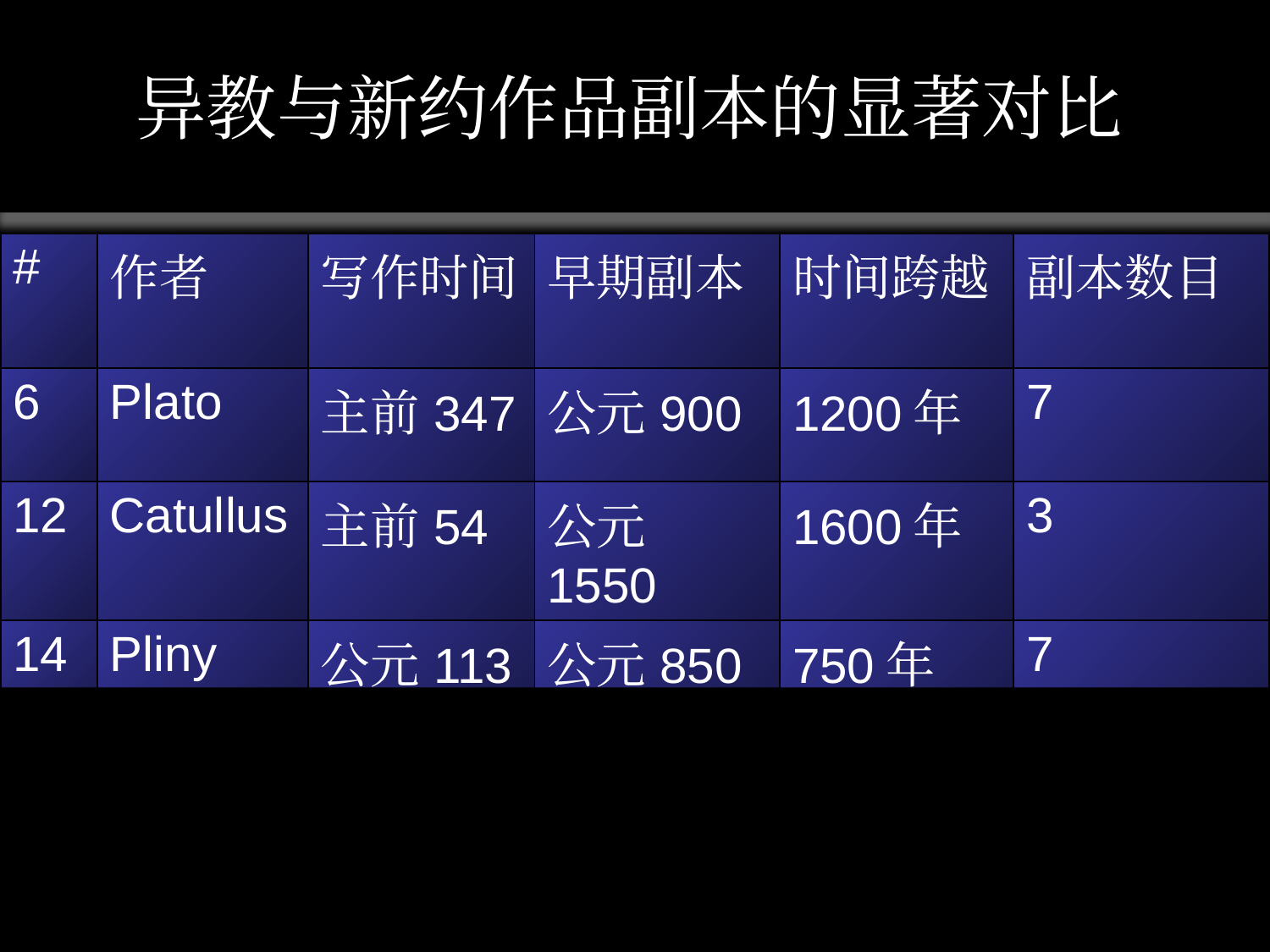

异教与新约作品副本的显著对比
| # | 作者 | 写作时间 | 早期副本 | 时间跨越 | 副本数目 |
| --- | --- | --- | --- | --- | --- |
| 6 | Plato | 主前347 | 公元900 | 1200年 | 7 |
| 12 | Catullus | 主前54 | 公元1550 | 1600年 | 3 |
| 14 | Pliny | 公元113 | 公元850 | 750年 | 7 |
| 新约 | 保罗，路加等等 | 公元95 | 公元200 | 100年 | 24,772 |